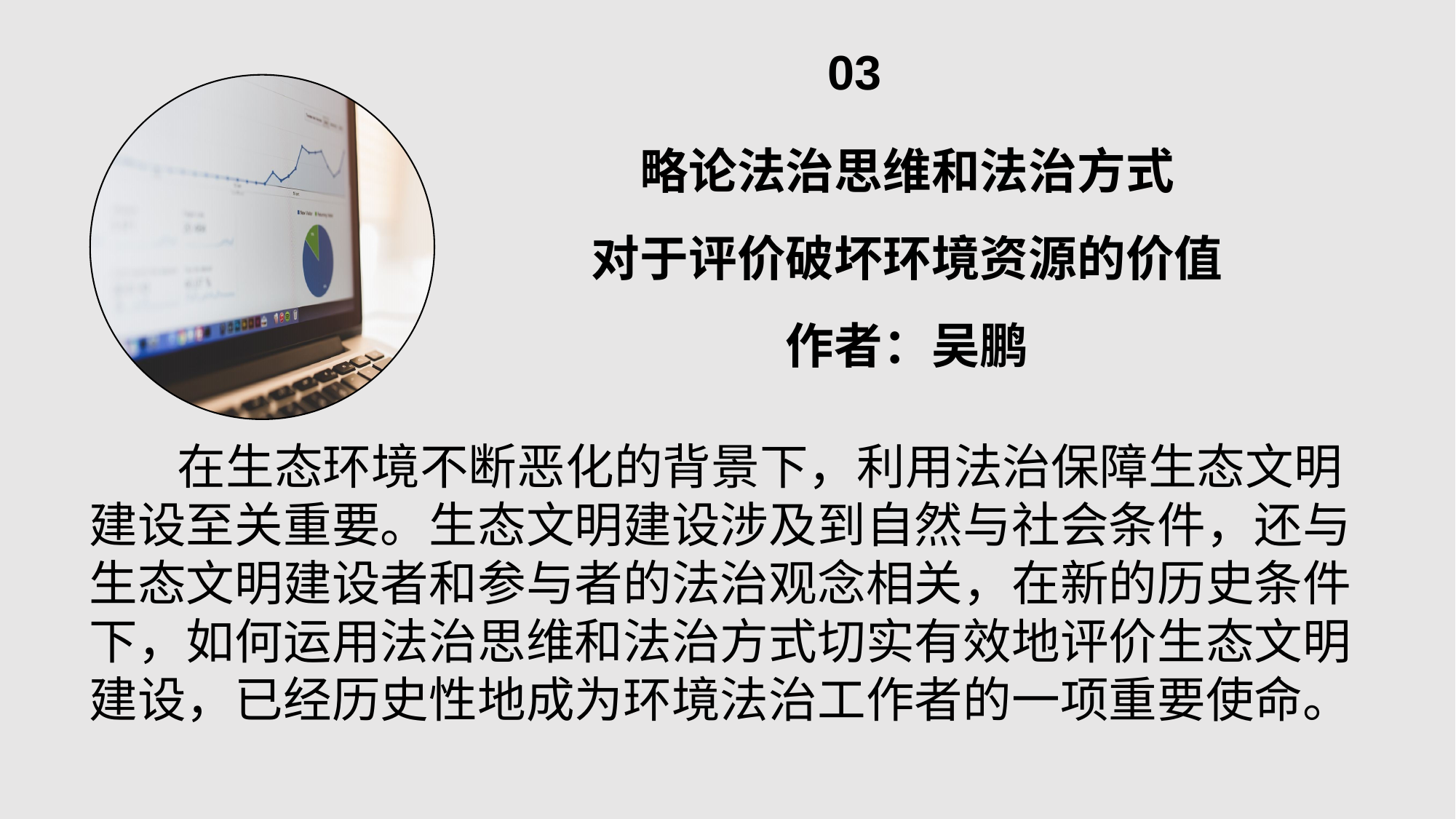

03

略论法治思维和法治方式
对于评价破坏环境资源的价值
作者：吴鹏
       在生态环境不断恶化的背景下，利用法治保障生态文明建设至关重要。生态文明建设涉及到自然与社会条件，还与生态文明建设者和参与者的法治观念相关，在新的历史条件下，如何运用法治思维和法治方式切实有效地评价生态文明建设，已经历史性地成为环境法治工作者的一项重要使命。